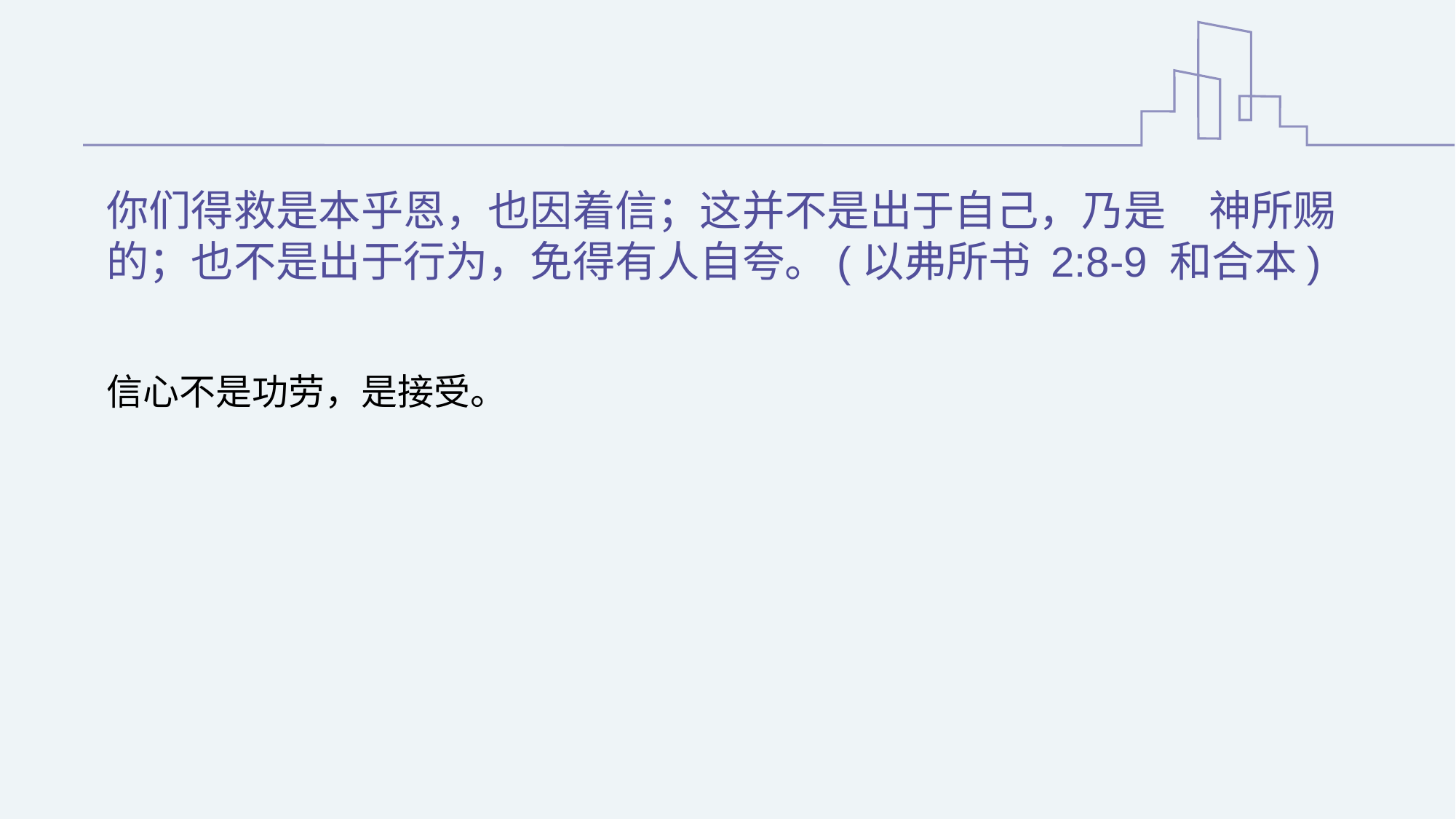

你们得救是本乎恩，也因着信；这并不是出于自己，乃是　神所赐的；也不是出于行为，免得有人自夸。(以弗所书 2:8-9 和合本)
信心不是功劳，是接受。